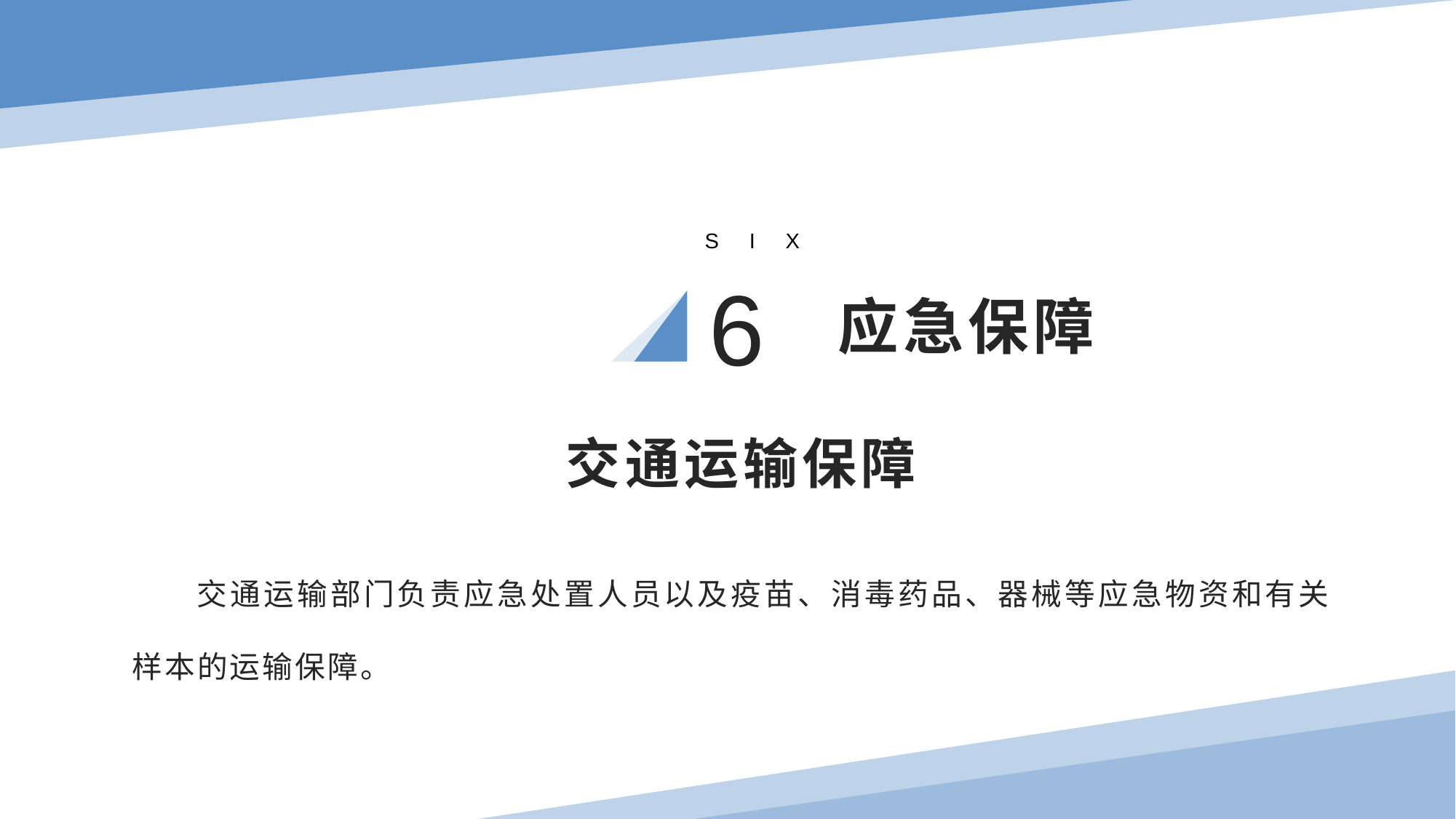

SIX
6
# 应急保障
  交通运输保障
交通运输部门负责应急处置人员以及疫苗、消毒药品、器械等应急物资和有关样本的运输保障。